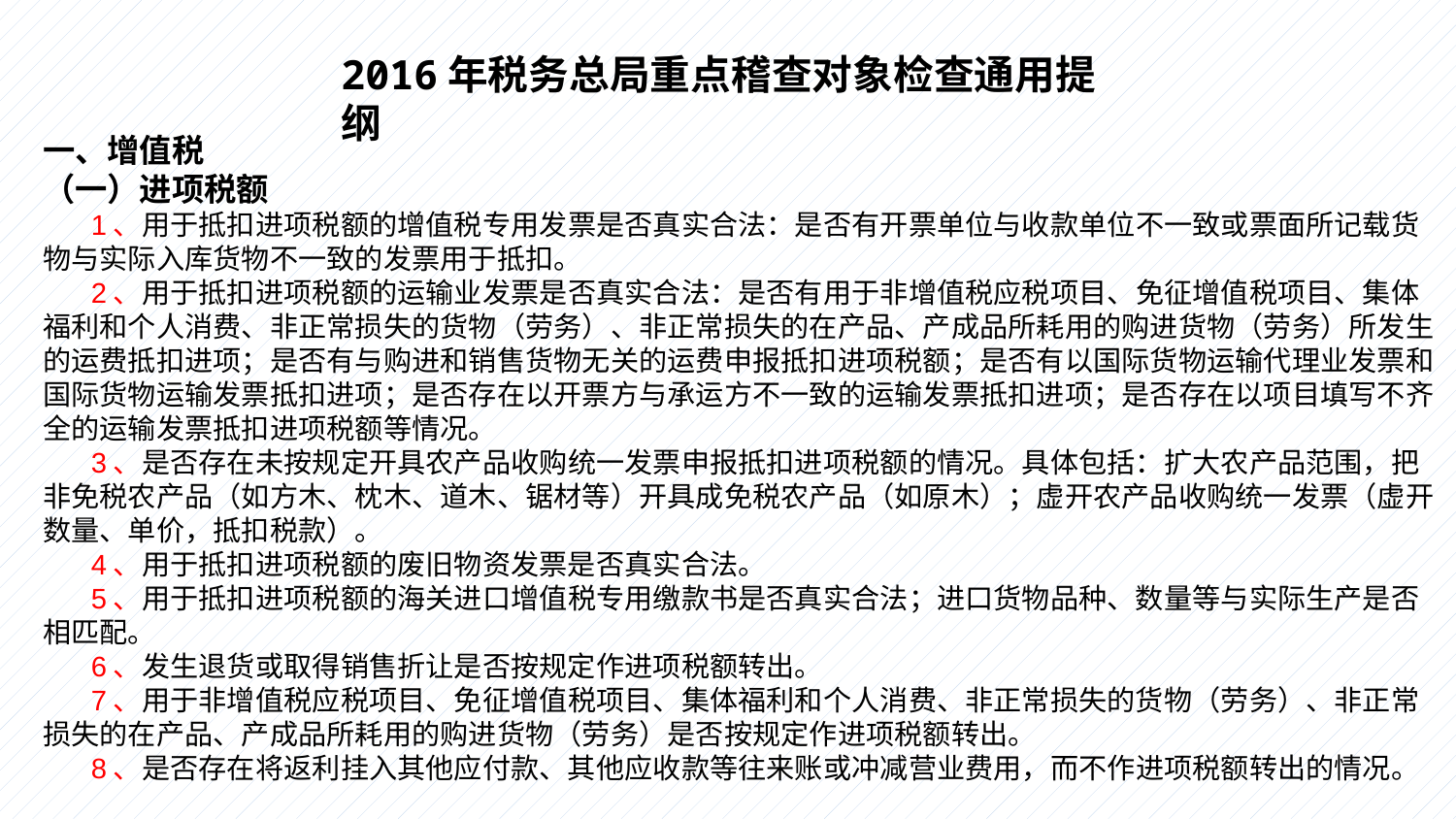

2016年税务总局重点稽查对象检查通用提纲
一、增值税
（一）进项税额
      1、用于抵扣进项税额的增值税专用发票是否真实合法：是否有开票单位与收款单位不一致或票面所记载货物与实际入库货物不一致的发票用于抵扣。
      2、用于抵扣进项税额的运输业发票是否真实合法：是否有用于非增值税应税项目、免征增值税项目、集体福利和个人消费、非正常损失的货物（劳务）、非正常损失的在产品、产成品所耗用的购进货物（劳务）所发生的运费抵扣进项；是否有与购进和销售货物无关的运费申报抵扣进项税额；是否有以国际货物运输代理业发票和国际货物运输发票抵扣进项；是否存在以开票方与承运方不一致的运输发票抵扣进项；是否存在以项目填写不齐全的运输发票抵扣进项税额等情况。
      3、是否存在未按规定开具农产品收购统一发票申报抵扣进项税额的情况。具体包括：扩大农产品范围，把非免税农产品（如方木、枕木、道木、锯材等）开具成免税农产品（如原木）；虚开农产品收购统一发票（虚开数量、单价，抵扣税款）。
      4、用于抵扣进项税额的废旧物资发票是否真实合法。
      5、用于抵扣进项税额的海关进口增值税专用缴款书是否真实合法；进口货物品种、数量等与实际生产是否相匹配。
      6、发生退货或取得销售折让是否按规定作进项税额转出。
      7、用于非增值税应税项目、免征增值税项目、集体福利和个人消费、非正常损失的货物（劳务）、非正常损失的在产品、产成品所耗用的购进货物（劳务）是否按规定作进项税额转出。
      8、是否存在将返利挂入其他应付款、其他应收款等往来账或冲减营业费用，而不作进项税额转出的情况。